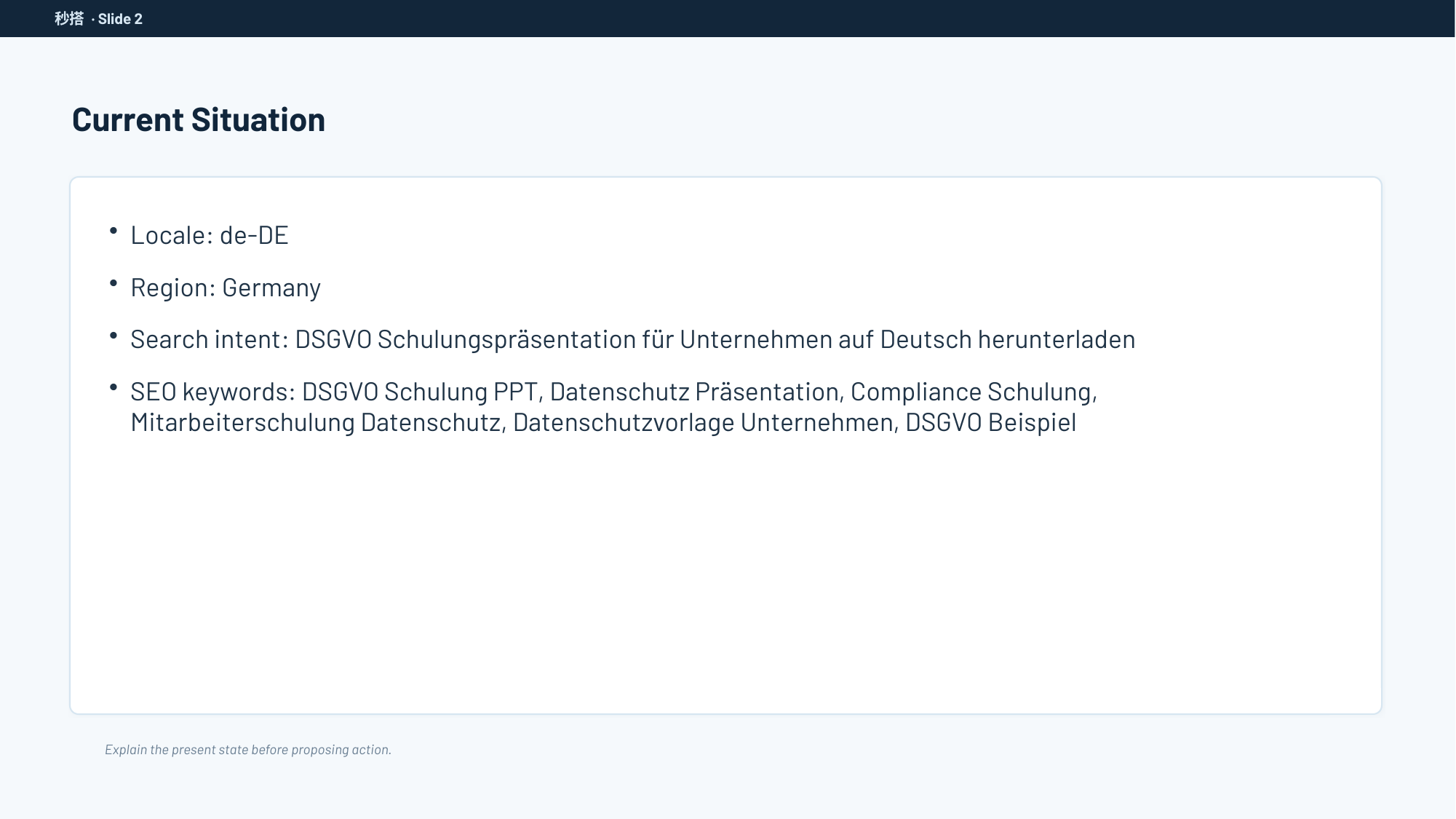

秒搭 · Slide 2
Current Situation

Locale: de-DE
Region: Germany
Search intent: DSGVO Schulungspräsentation für Unternehmen auf Deutsch herunterladen
SEO keywords: DSGVO Schulung PPT, Datenschutz Präsentation, Compliance Schulung, Mitarbeiterschulung Datenschutz, Datenschutzvorlage Unternehmen, DSGVO Beispiel
Explain the present state before proposing action.